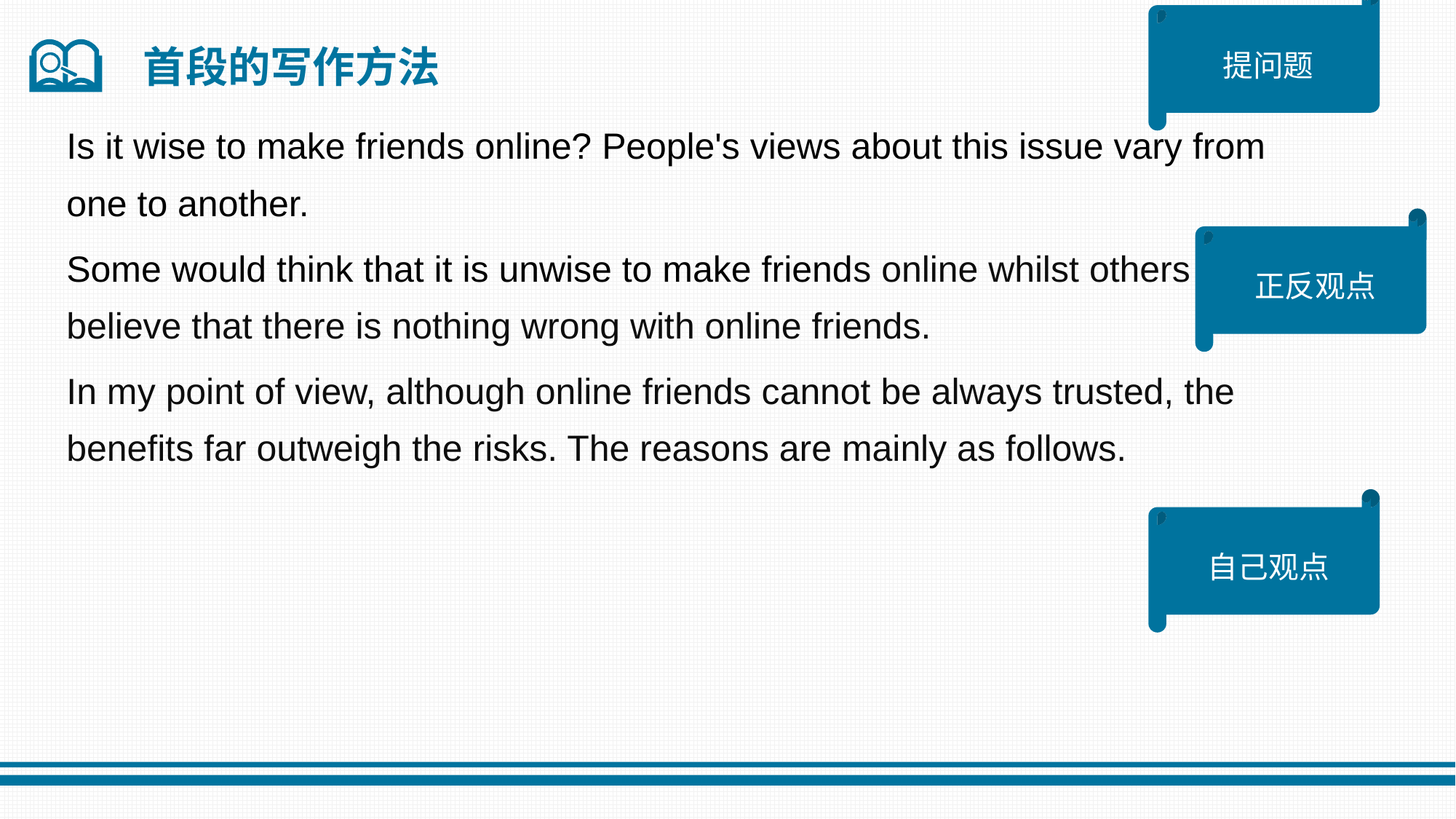

提问题
首段的写作方法
Is it wise to make friends online? People's views about this issue vary from one to another.
Some would think that it is unwise to make friends online whilst others believe that there is nothing wrong with online friends.
In my point of view, although online friends cannot be always trusted, the benefits far outweigh the risks. The reasons are mainly as follows.

正反观点
自己观点